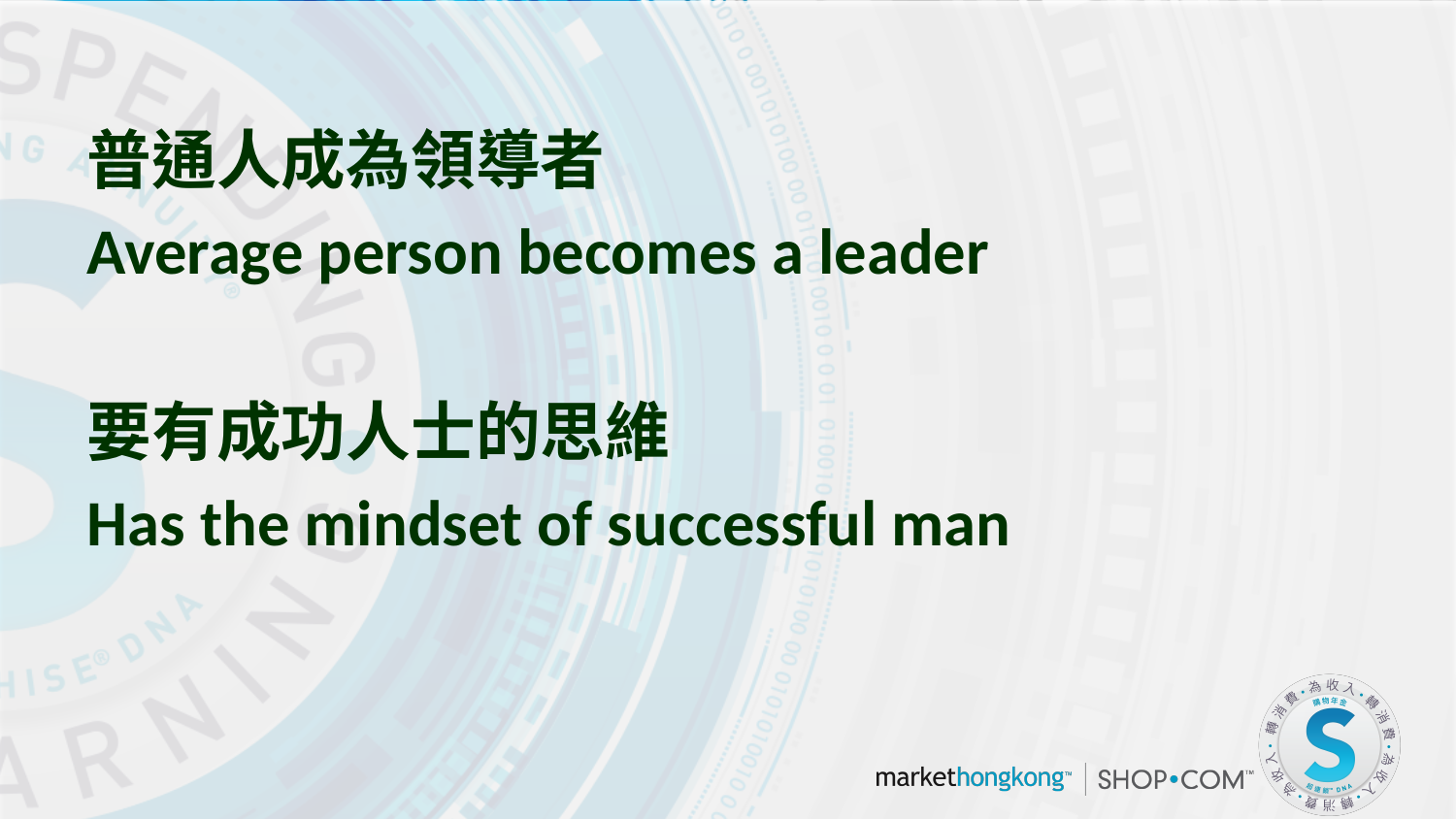

普通人成為領導者
Average person becomes a leader

要有成功人士的思維
Has the mindset of successful man